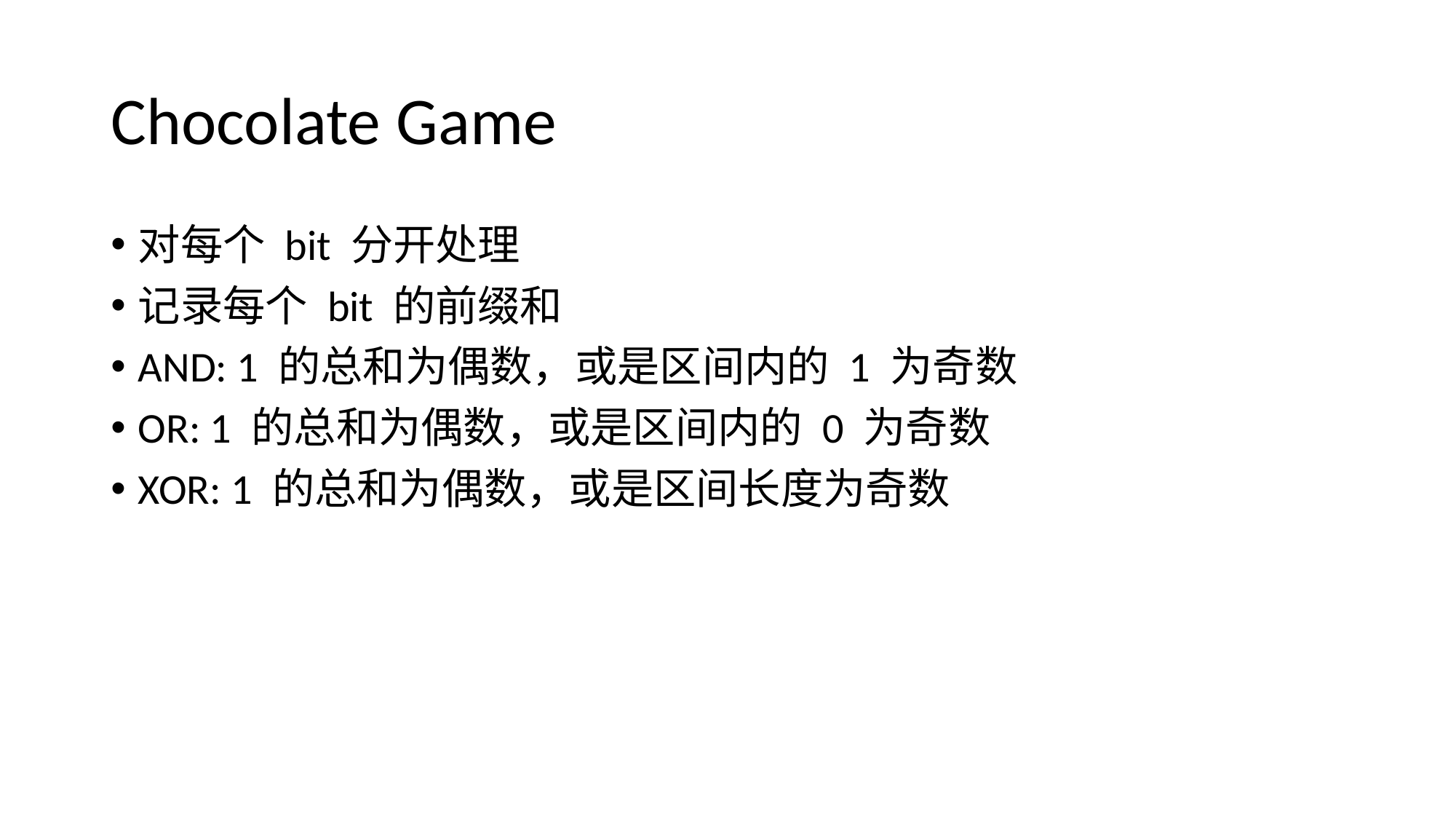

# Chocolate Game
对每个 bit 分开处理
记录每个 bit 的前缀和
AND: 1 的总和为偶数，或是区间内的 1 为奇数
OR: 1 的总和为偶数，或是区间内的 0 为奇数
XOR: 1 的总和为偶数，或是区间长度为奇数